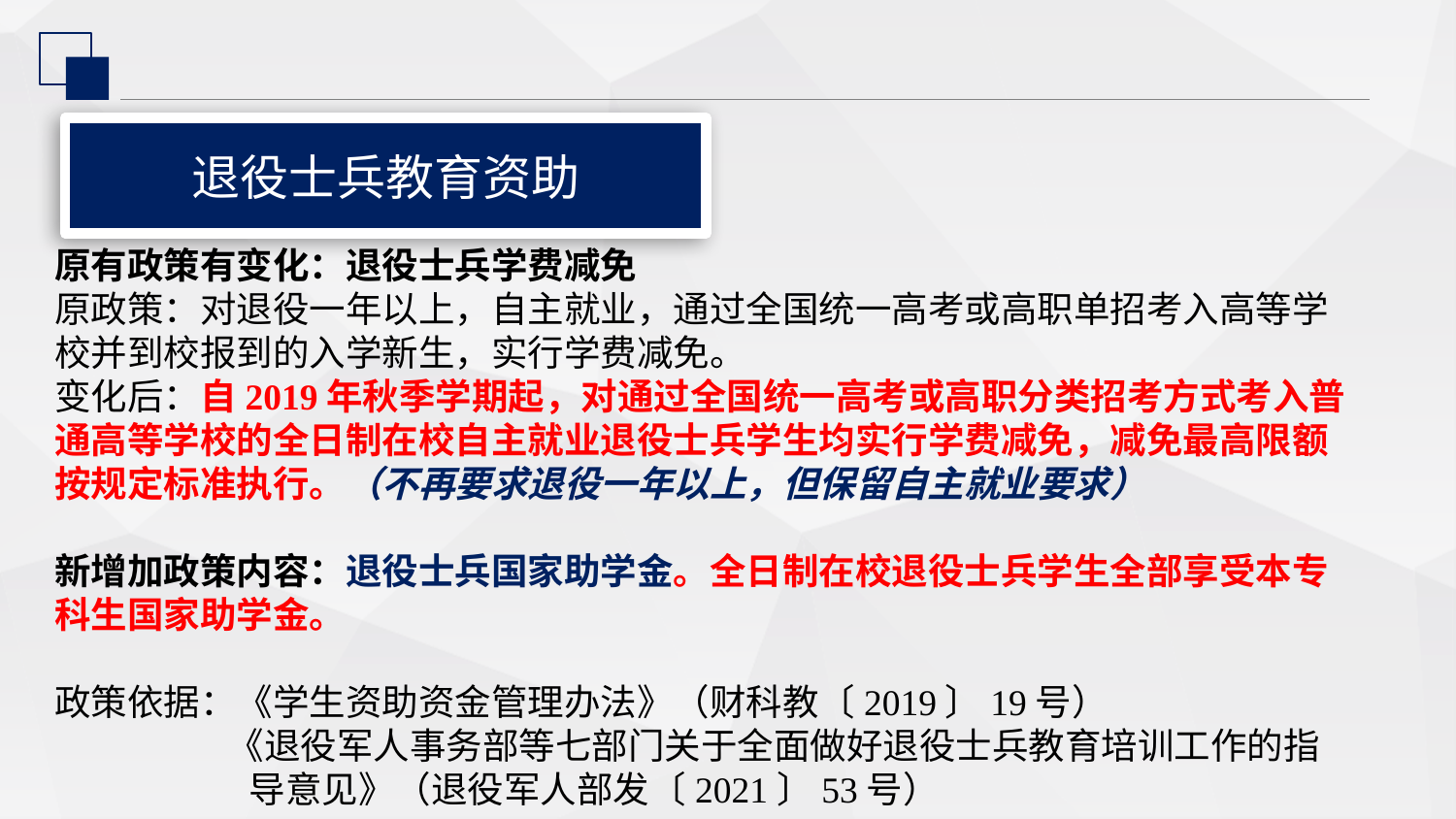

退役士兵教育资助

原有政策有变化：退役士兵学费减免
原政策：对退役一年以上，自主就业，通过全国统一高考或高职单招考入高等学校并到校报到的入学新生，实行学费减免。
变化后：自2019年秋季学期起，对通过全国统一高考或高职分类招考方式考入普通高等学校的全日制在校自主就业退役士兵学生均实行学费减免，减免最高限额按规定标准执行。（不再要求退役一年以上，但保留自主就业要求）

新增加政策内容：退役士兵国家助学金。全日制在校退役士兵学生全部享受本专科生国家助学金。

政策依据：《学生资助资金管理办法》（财科教〔2019〕19号）
                    《退役军人事务部等七部门关于全面做好退役士兵教育培训工作的指     	      导意见》（退役军人部发〔2021〕53号）